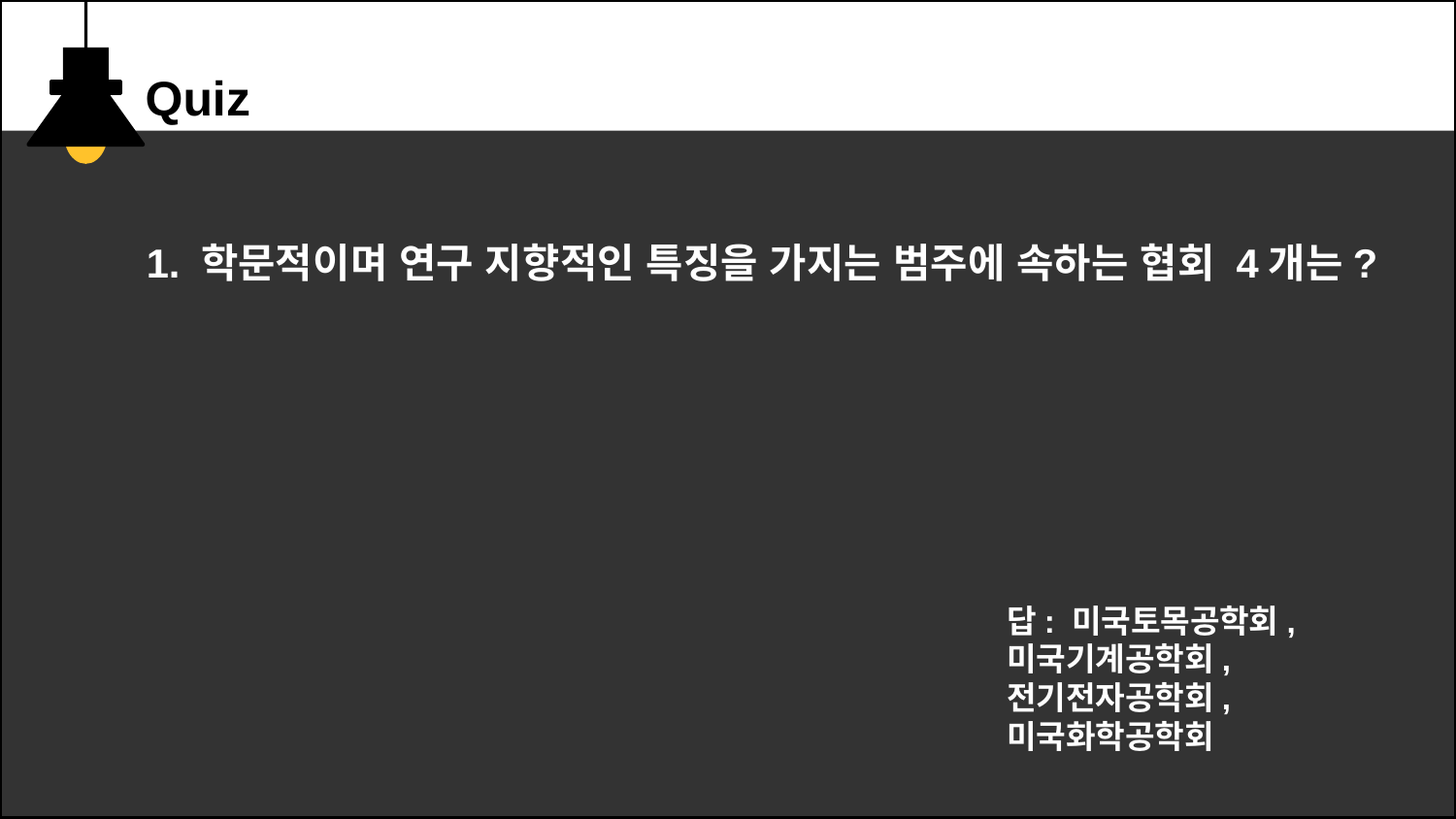

Quiz

1. 학문적이며 연구 지향적인 특징을 가지는 범주에 속하는 협회 4개는?
답: 미국토목공학회, 미국기계공학회, 전기전자공학회, 미국화학공학회